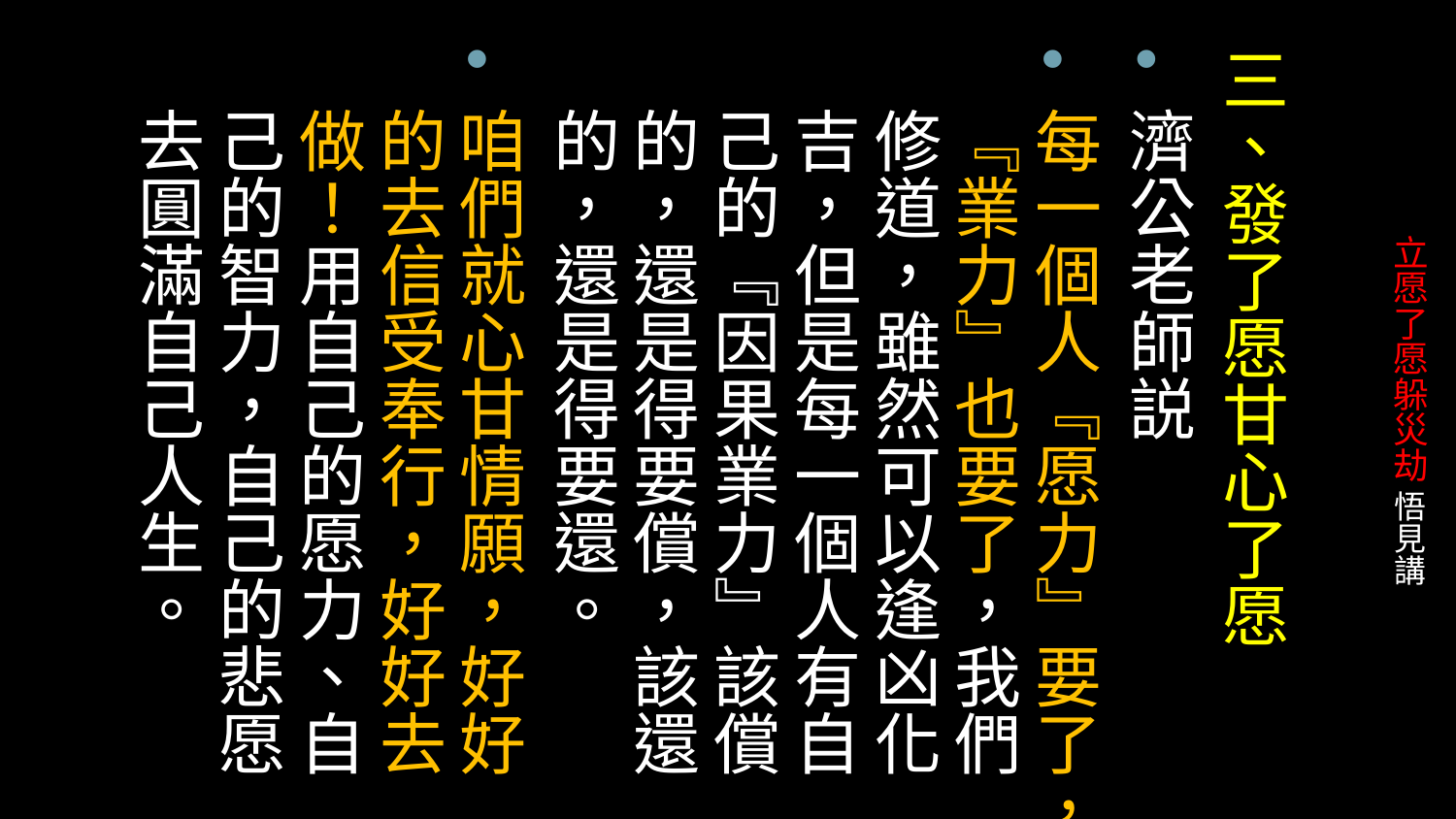

三、發了愿甘心了愿
濟公老師説
每一個人『愿力』要了，『業力』也要了，我們修道，雖然可以逢凶化吉，但是每一個人有自己的『因果業力』該償的，還是得要償，該還的，還是得要還。
咱們就心甘情願，好好的去信受奉行，好好去做！用自己的愿力、自己的智力，自己的悲愿去圓滿自己人生。

# 立愿了愿躲災劫 悟見講